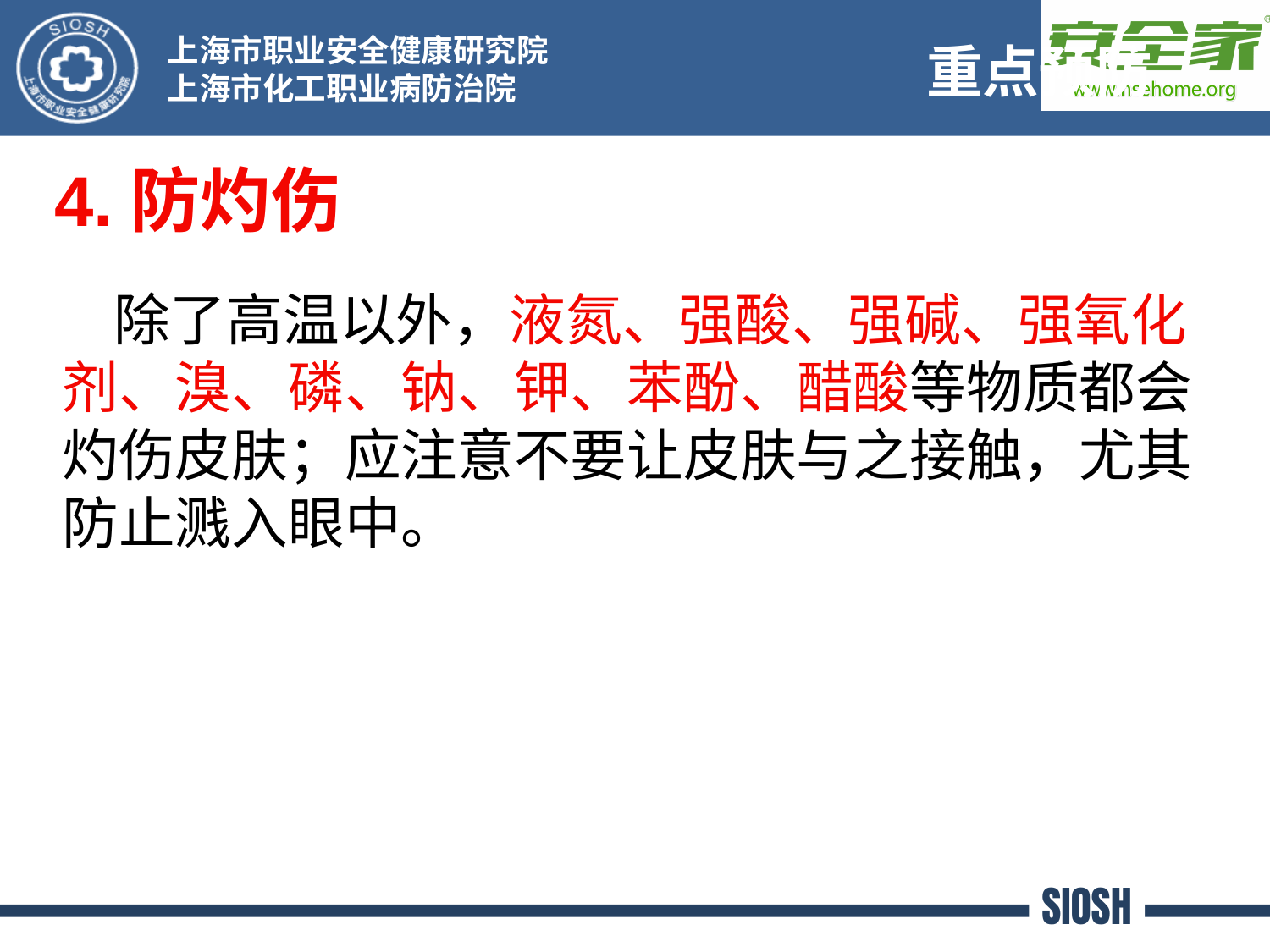

重点预防
4.防灼伤
   除了高温以外，液氮、强酸、强碱、强氧化剂、溴、磷、钠、钾、苯酚、醋酸等物质都会灼伤皮肤；应注意不要让皮肤与之接触，尤其防止溅入眼中。